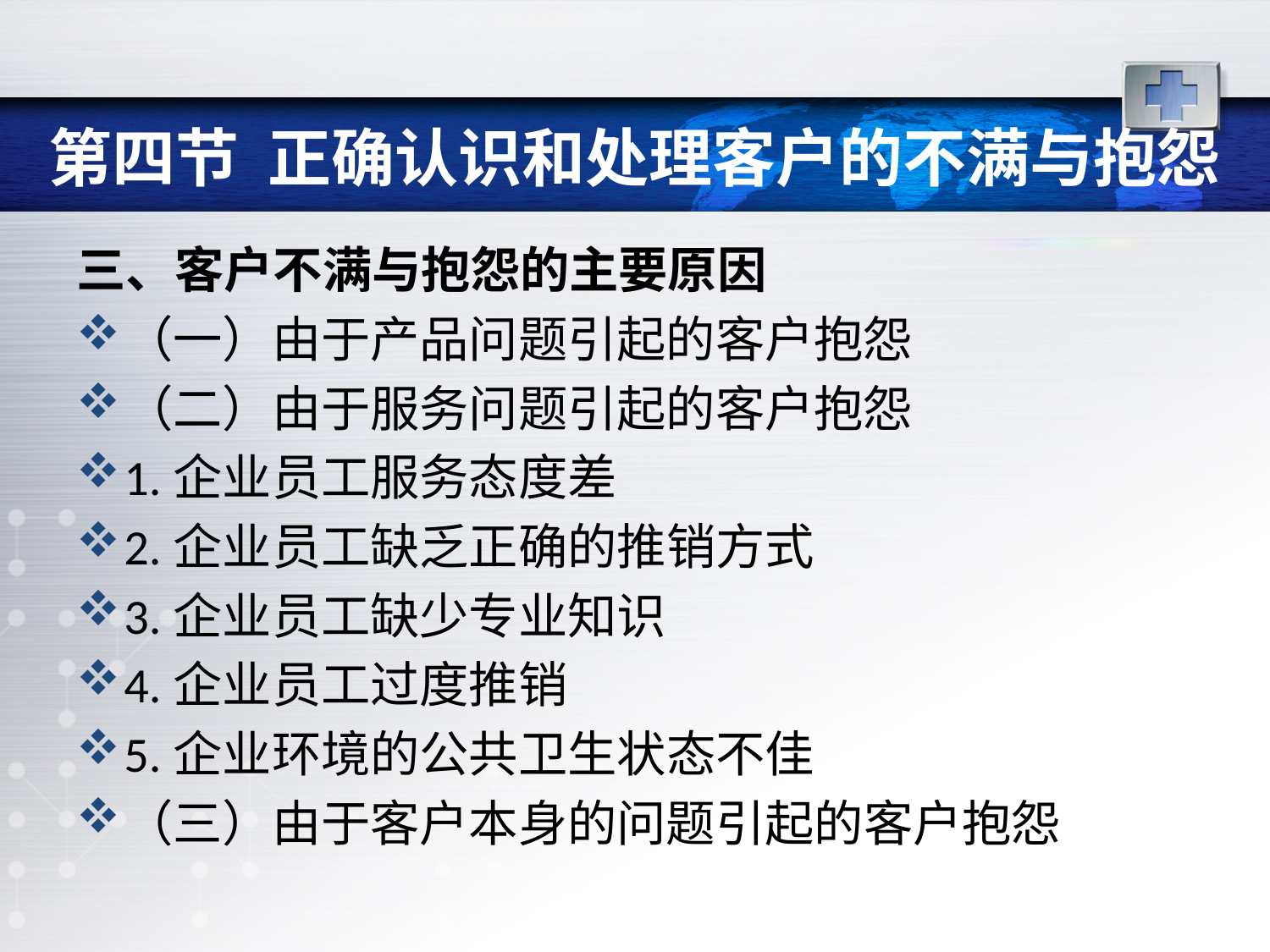

# 第四节  正确认识和处理客户的不满与抱怨
三、客户不满与抱怨的主要原因
（一）由于产品问题引起的客户抱怨
（二）由于服务问题引起的客户抱怨
1.企业员工服务态度差
2.企业员工缺乏正确的推销方式
3.企业员工缺少专业知识
4.企业员工过度推销
5.企业环境的公共卫生状态不佳
（三）由于客户本身的问题引起的客户抱怨